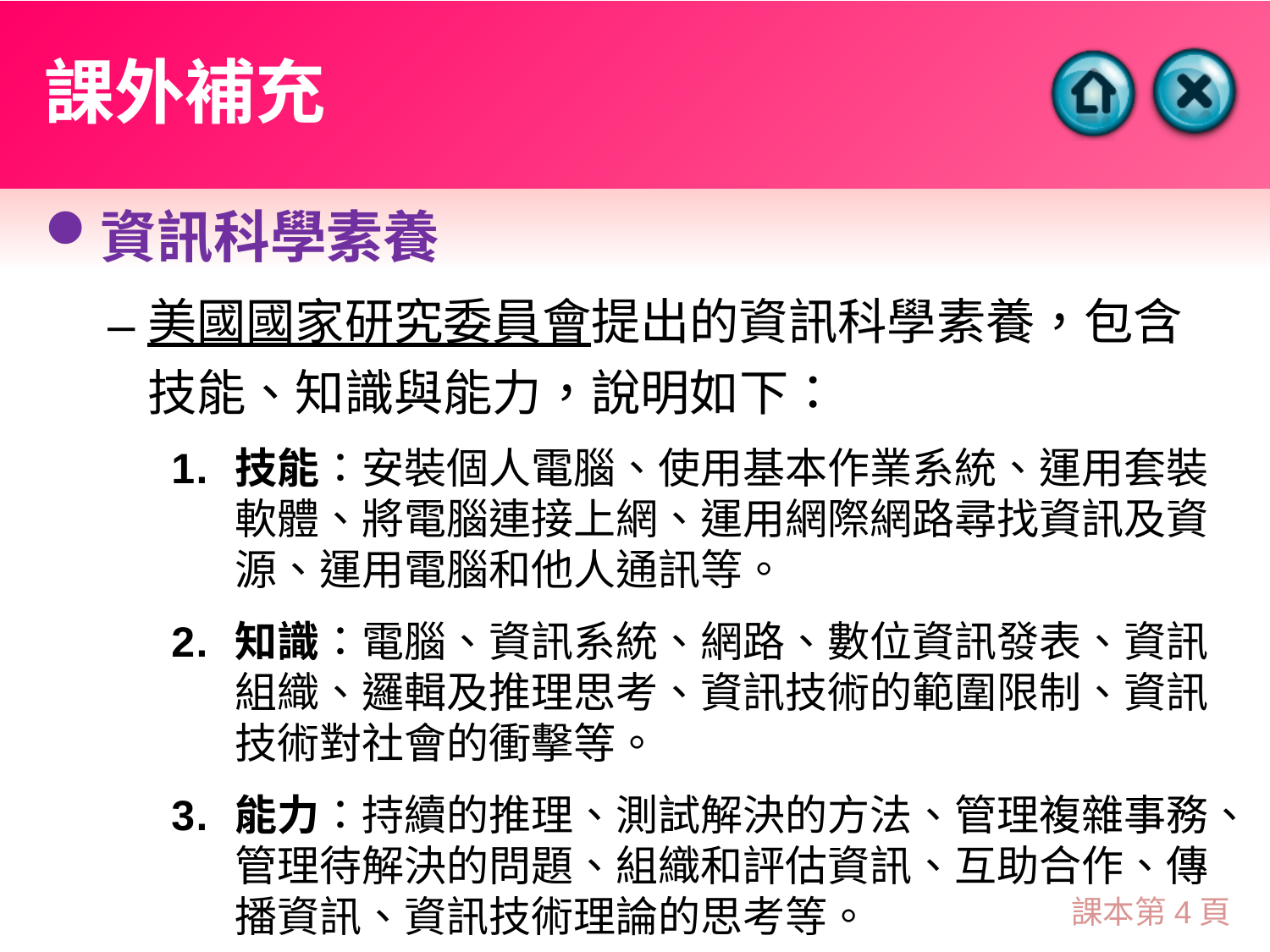

# 課外補充
資訊科學素養
美國國家研究委員會提出的資訊科學素養，包含技能、知識與能力，說明如下：
技能：安裝個人電腦、使用基本作業系統、運用套裝軟體、將電腦連接上網、運用網際網路尋找資訊及資源、運用電腦和他人通訊等。
知識：電腦、資訊系統、網路、數位資訊發表、資訊組織、邏輯及推理思考、資訊技術的範圍限制、資訊技術對社會的衝擊等。
能力：持續的推理、測試解決的方法、管理複雜事務、管理待解決的問題、組織和評估資訊、互助合作、傳播資訊、資訊技術理論的思考等。
課本第4頁